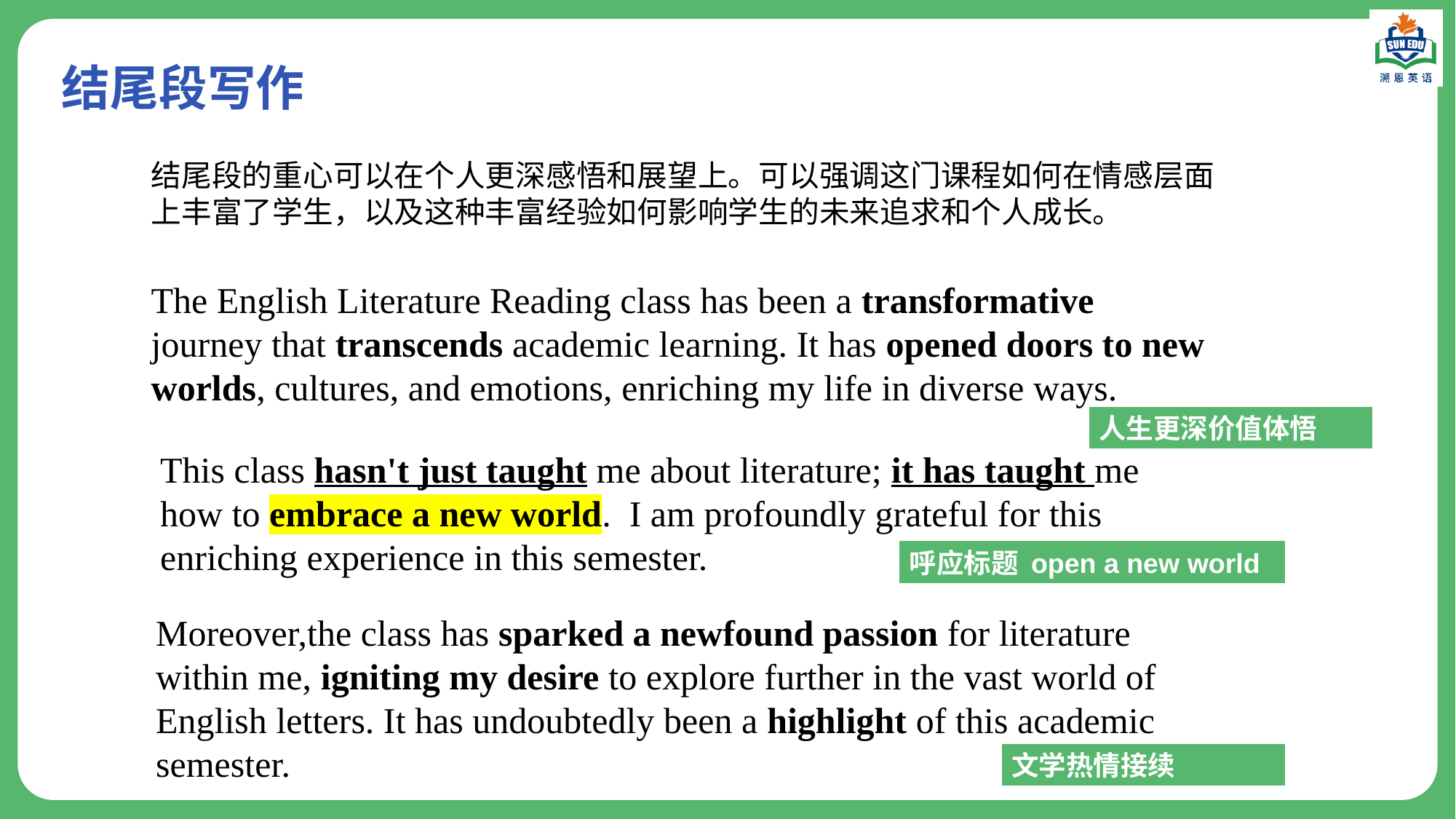

# 结尾段写作
结尾段的重心可以在个人更深感悟和展望上。可以强调这门课程如何在情感层面上丰富了学生，以及这种丰富经验如何影响学生的未来追求和个人成长。
The English Literature Reading class has been a transformative journey that transcends academic learning. It has opened doors to new worlds, cultures, and emotions, enriching my life in diverse ways.
人生更深价值体悟
This class hasn't just taught me about literature; it has taught me how to embrace a new world.  I am profoundly grateful for this enriching experience in this semester.
呼应标题 open a new world
Moreover,the class has sparked a newfound passion for literature within me, igniting my desire to explore further in the vast world of English letters. It has undoubtedly been a highlight of this academic semester.
文学热情接续